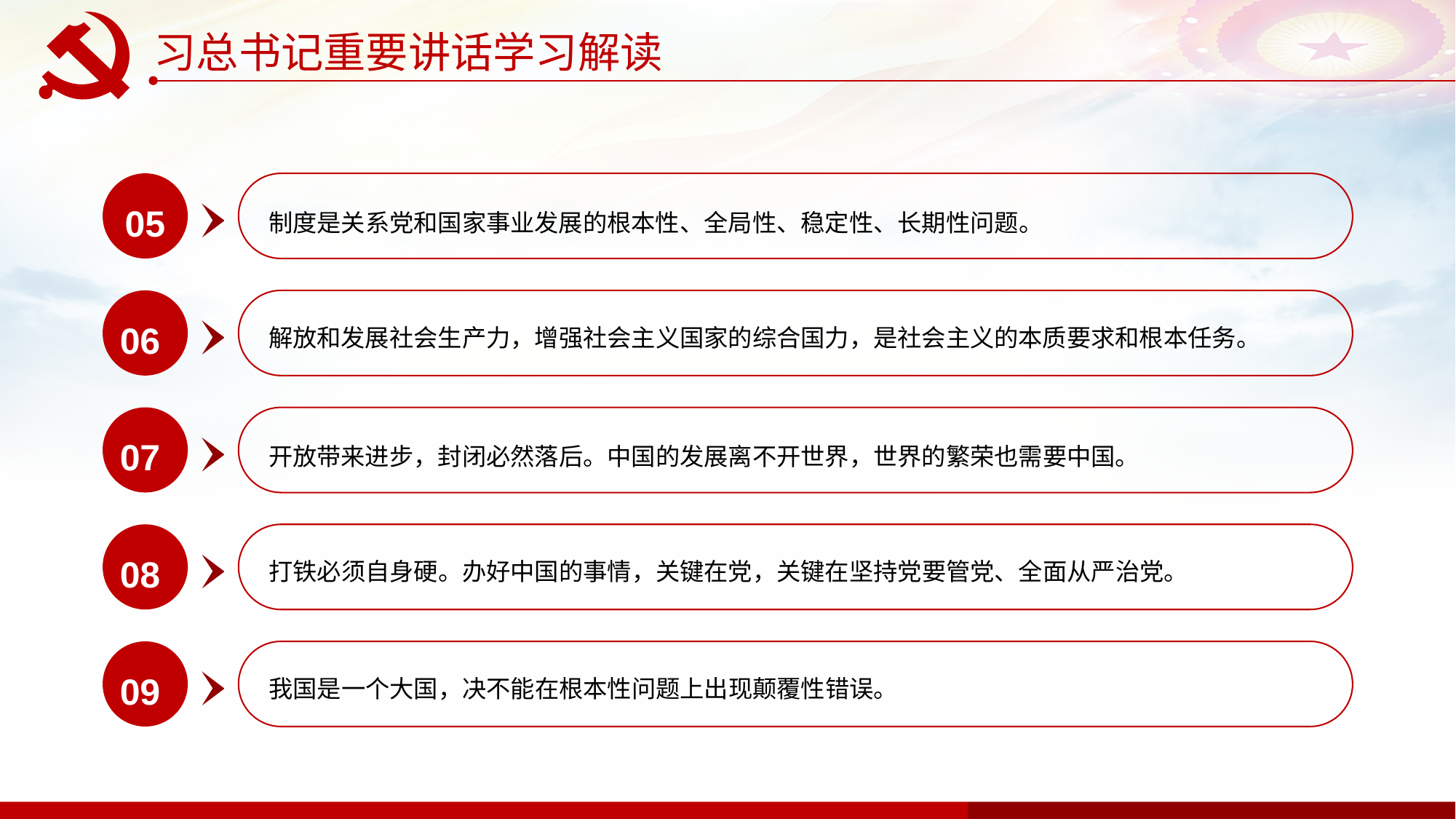

习总书记重要讲话学习解读

05

制度是关系党和国家事业发展的根本性、全局性、稳定性、长期性问题。

06

解放和发展社会生产力，增强社会主义国家的综合国力，是社会主义的本质要求和根本任务。

07

开放带来进步，封闭必然落后。中国的发展离不开世界，世界的繁荣也需要中国。

08

打铁必须自身硬。办好中国的事情，关键在党，关键在坚持党要管党、全面从严治党。

09

我国是一个大国，决不能在根本性问题上出现颠覆性错误。